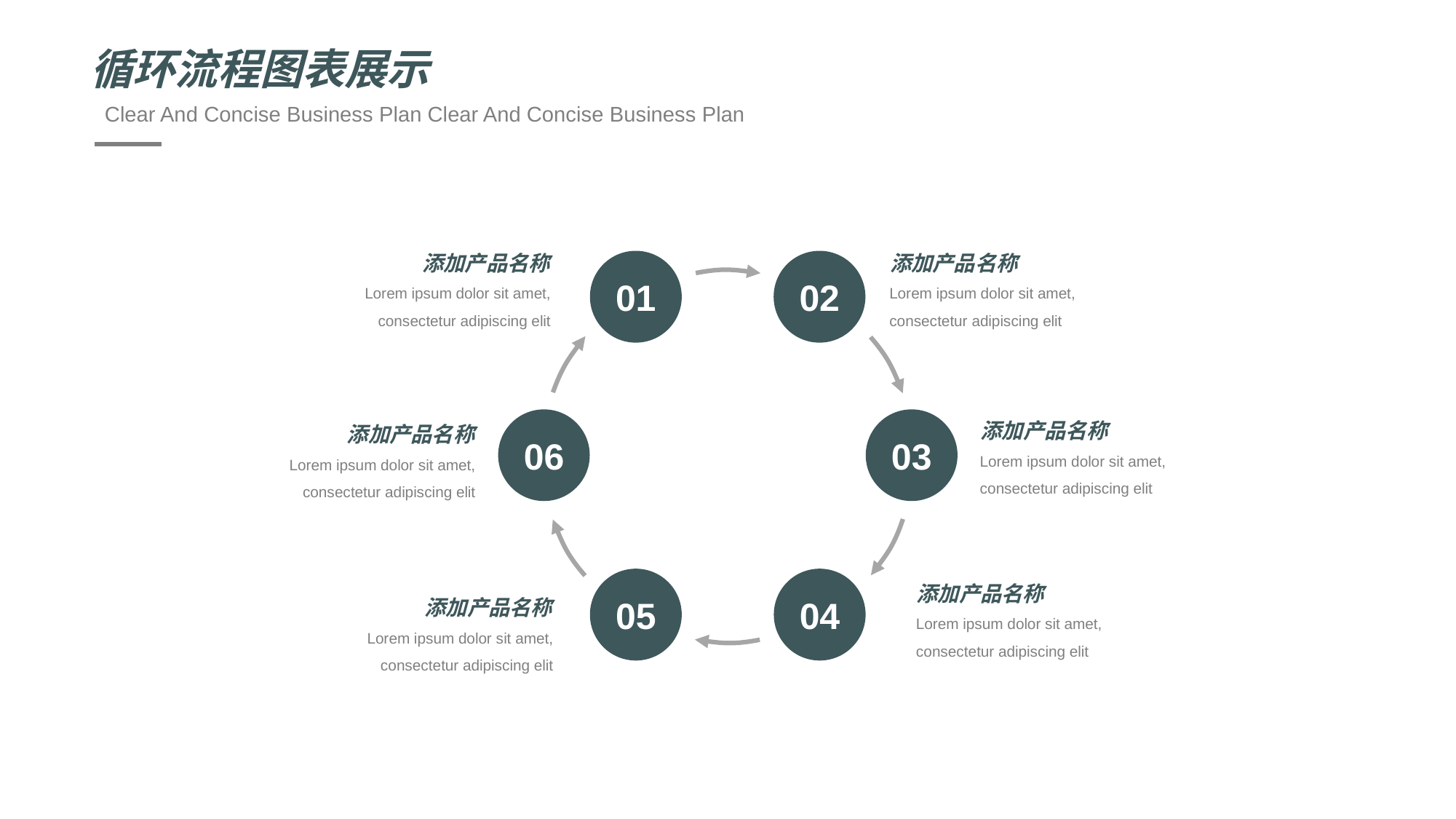

循环流程图表展示
Clear And Concise Business Plan Clear And Concise Business Plan
添加产品名称
添加产品名称
01
02
Lorem ipsum dolor sit amet, consectetur adipiscing elit
Lorem ipsum dolor sit amet, consectetur adipiscing elit

添加产品名称
添加产品名称
06
03
Lorem ipsum dolor sit amet, consectetur adipiscing elit
Lorem ipsum dolor sit amet, consectetur adipiscing elit

添加产品名称
05
04
添加产品名称
Lorem ipsum dolor sit amet, consectetur adipiscing elit
Lorem ipsum dolor sit amet, consectetur adipiscing elit